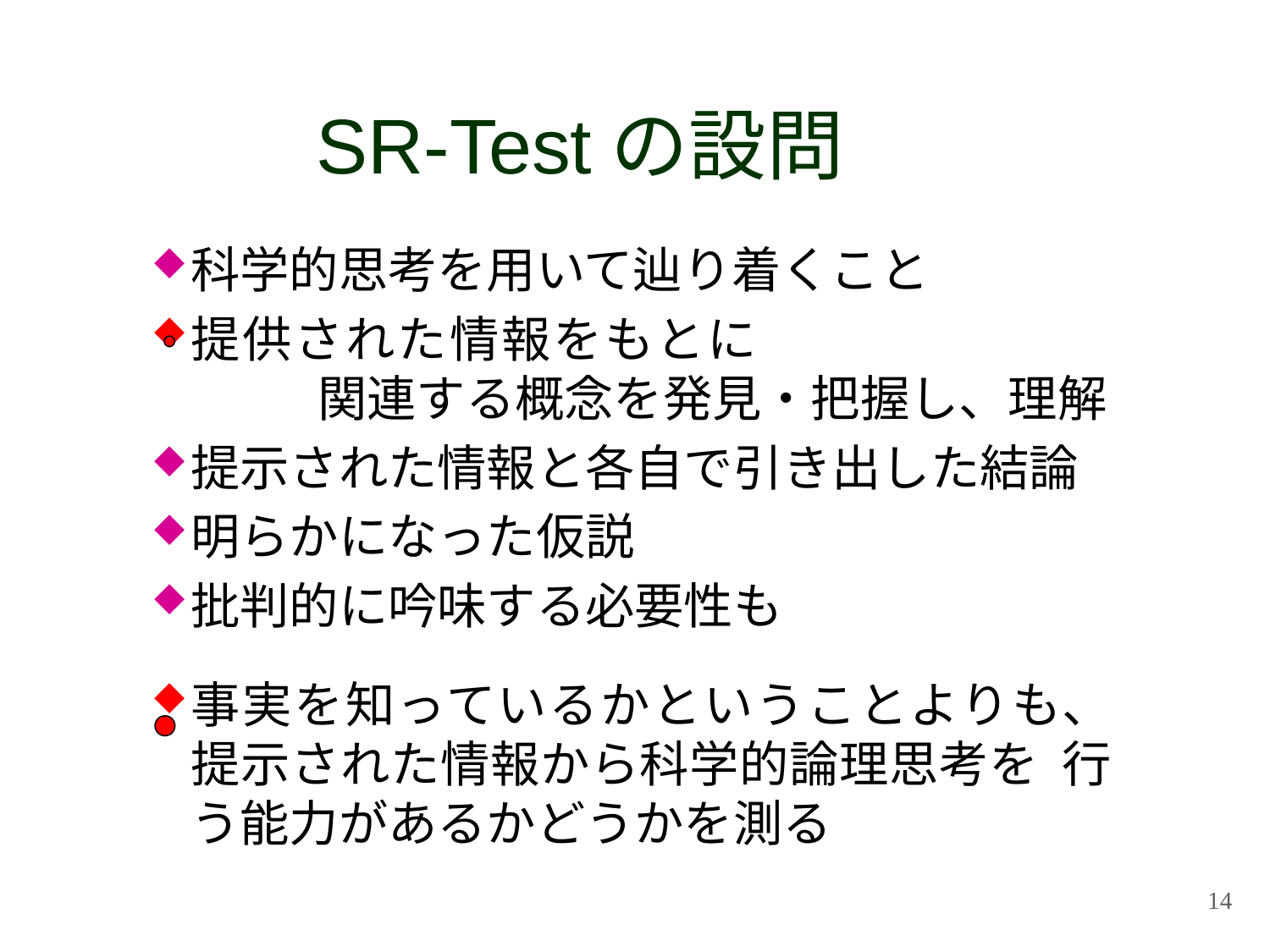

# SR-Testの設問
科学的思考を用いて辿り着くこと
提供された情報をもとに				関連する概念を発見・把握し、理解
提示された情報と各自で引き出した結論
明らかになった仮説
批判的に吟味する必要性も
事実を知っているかということよりも、提示された情報から科学的論理思考を  行う能力があるかどうかを測る

14